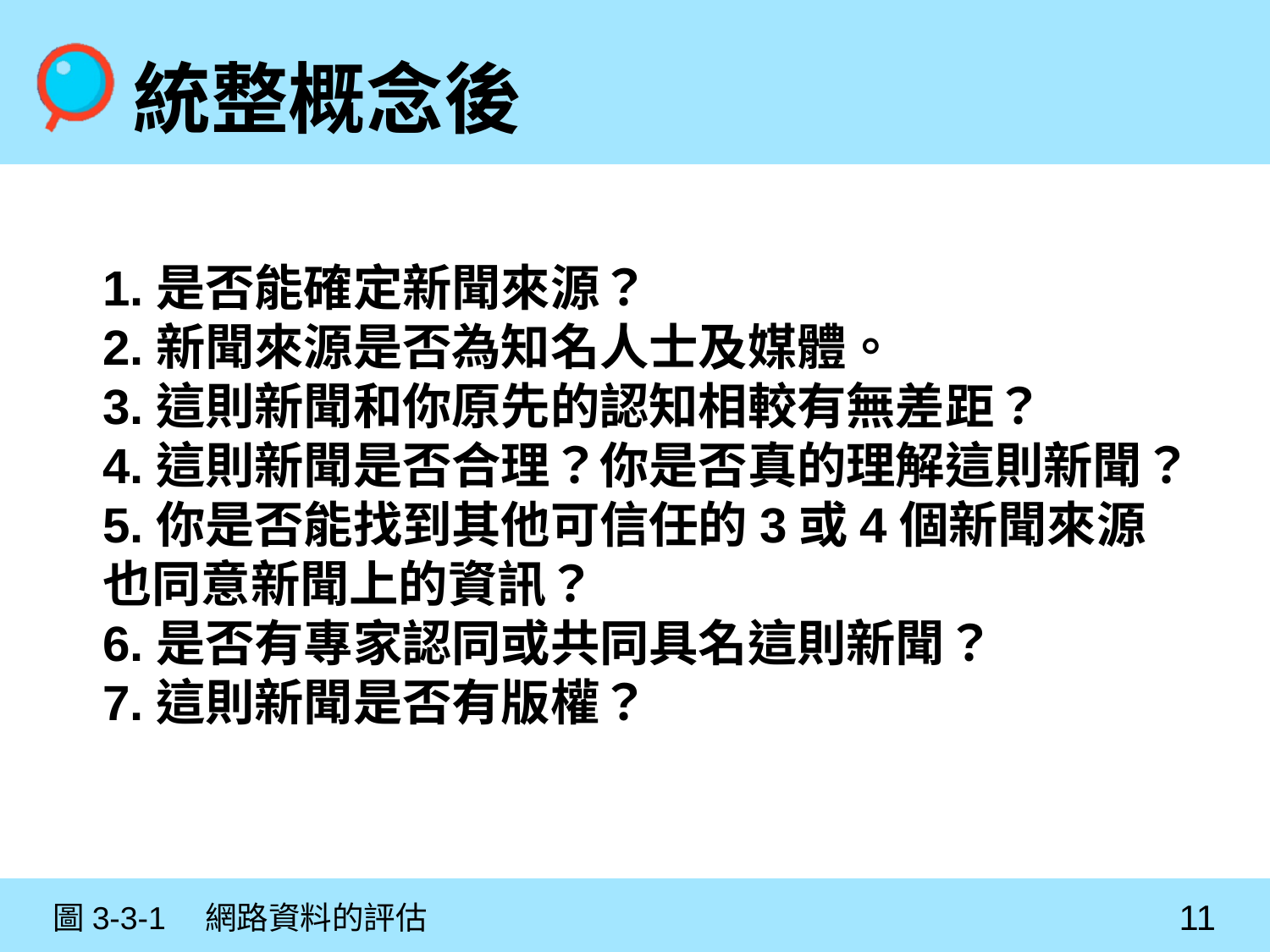

# 統整概念後
1.是否能確定新聞來源？
2.新聞來源是否為知名人士及媒體。
3.這則新聞和你原先的認知相較有無差距？
4.這則新聞是否合理？你是否真的理解這則新聞？
5.你是否能找到其他可信任的3或4個新聞來源也同意新聞上的資訊？
6.是否有專家認同或共同具名這則新聞？
7.這則新聞是否有版權？
11